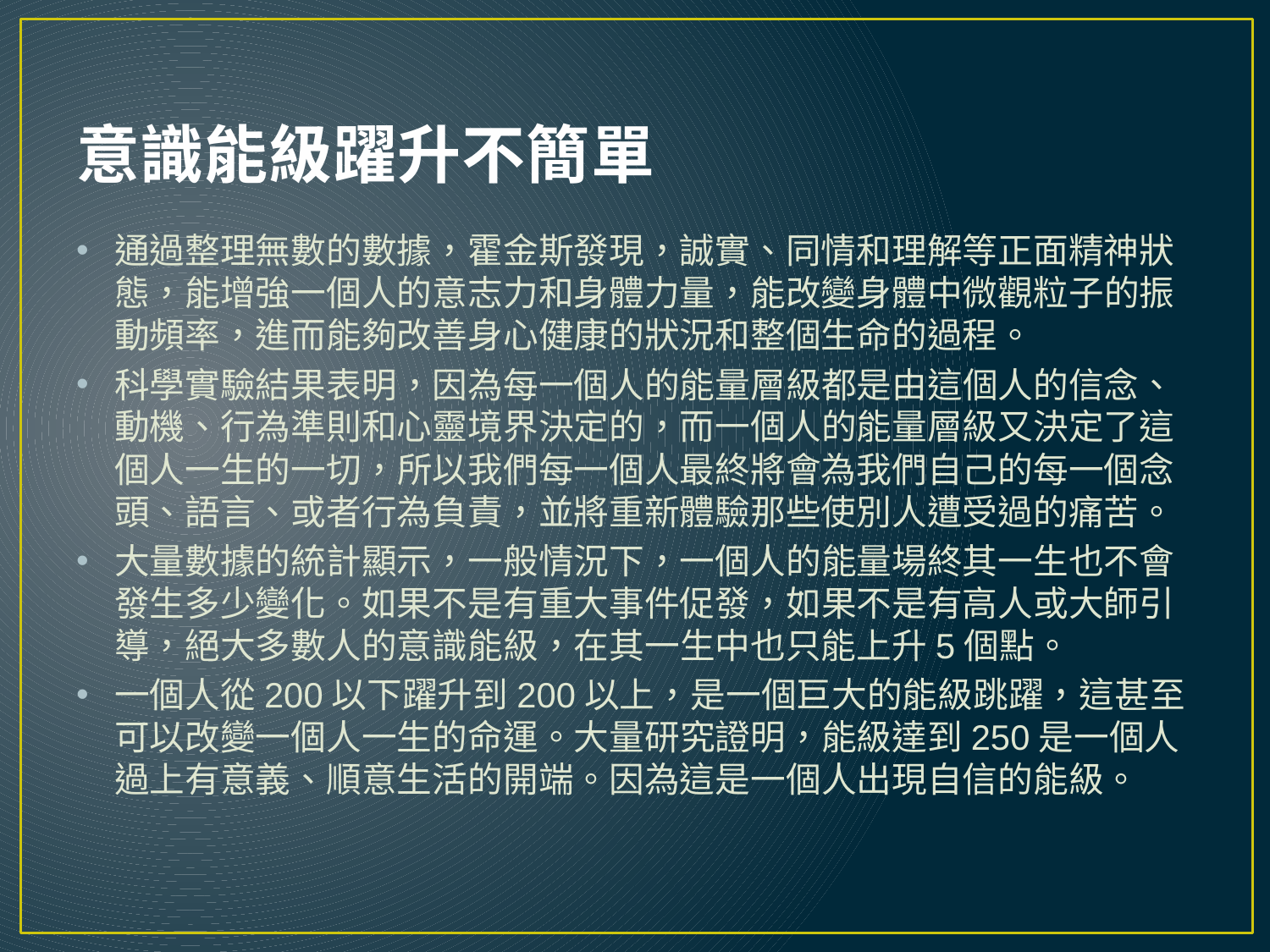

# 意識能級躍升不簡單
通過整理無數的數據，霍金斯發現，誠實、同情和理解等正面精神狀態，能增強一個人的意志力和身體力量，能改變身體中微觀粒子的振動頻率，進而能夠改善身心健康的狀況和整個生命的過程。
科學實驗結果表明，因為每一個人的能量層級都是由這個人的信念、動機、行為準則和心靈境界決定的，而一個人的能量層級又決定了這個人一生的一切，所以我們每一個人最終將會為我們自己的每一個念頭、語言、或者行為負責，並將重新體驗那些使別人遭受過的痛苦。
大量數據的統計顯示，一般情況下，一個人的能量場終其一生也不會發生多少變化。如果不是有重大事件促發，如果不是有高人或大師引導，絕大多數人的意識能級，在其一生中也只能上升5個點。
一個人從200以下躍升到200以上，是一個巨大的能級跳躍，這甚至可以改變一個人一生的命運。大量研究證明，能級達到250是一個人過上有意義、順意生活的開端。因為這是一個人出現自信的能級。